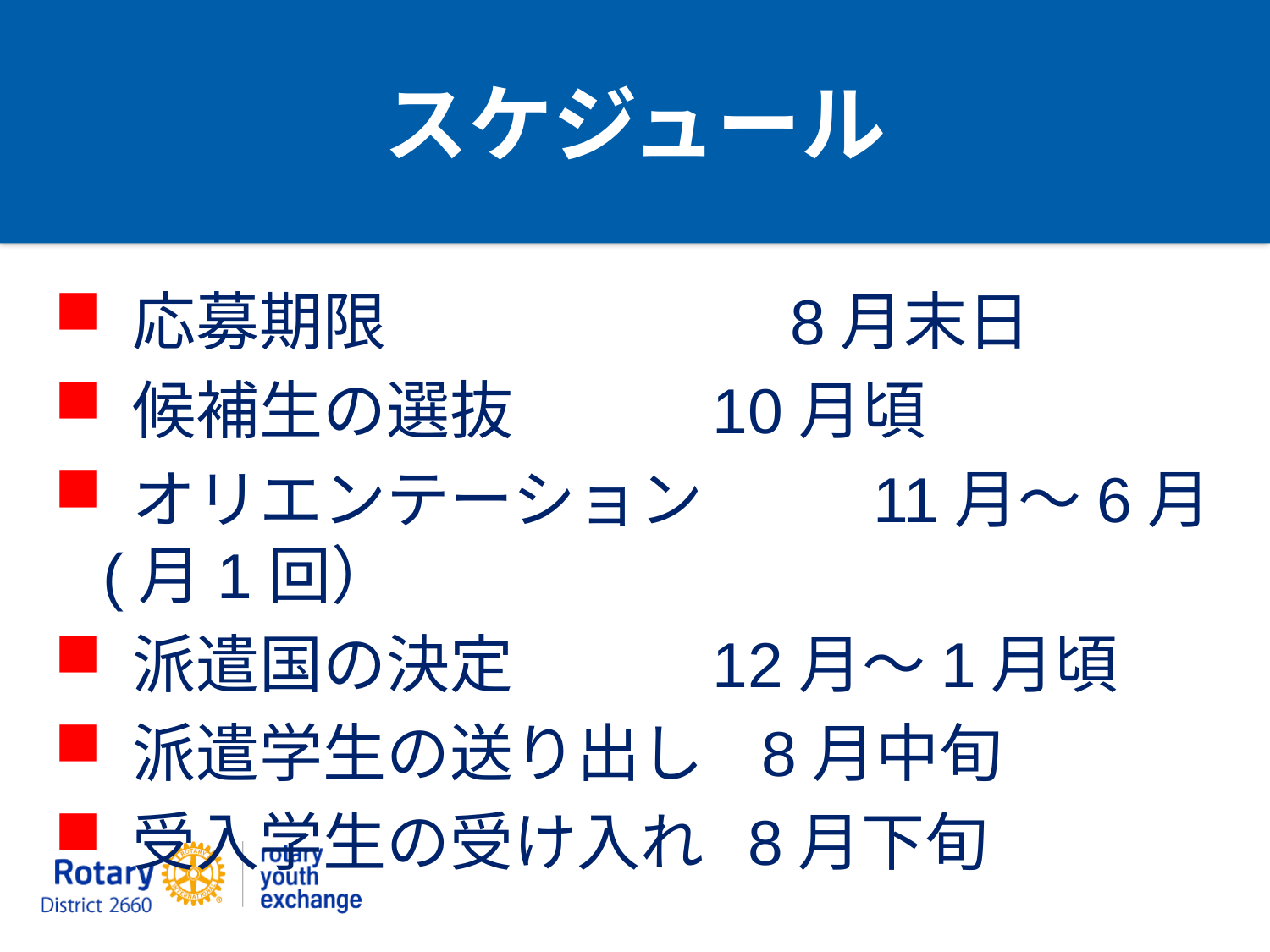

# スケジュール
 応募期限　　　　  　   8月末日
 候補生の選抜　  　  10月頃
 オリエンテーション　　  11月～6月(月1回）
 派遣国の決定　 　   12月～1月頃
 派遣学生の送り出し   8月中旬
 受入学生の受け入れ  8月下旬